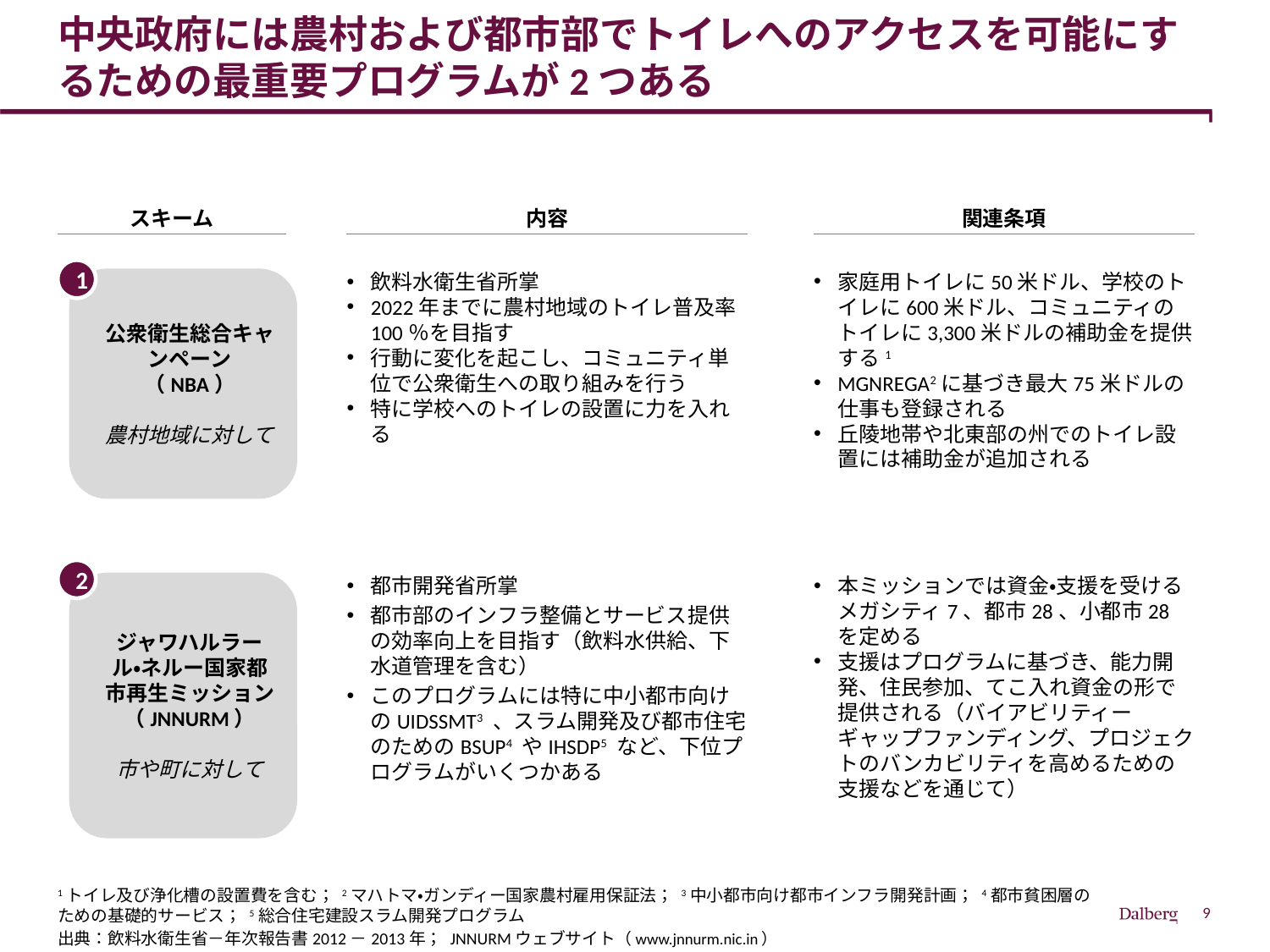

# 中央政府には農村および都市部でトイレへのアクセスを可能にするための最重要プログラムが2つある
スキーム
内容
関連条項
1
公衆衛生総合キャンペーン（NBA）

農村地域に対して
飲料水衛生省所掌
2022年までに農村地域のトイレ普及率100％を目指す
行動に変化を起こし、コミュニティ単位で公衆衛生への取り組みを行う
特に学校へのトイレの設置に力を入れる
家庭用トイレに50米ドル、学校のトイレに600米ドル、コミュニティのトイレに3,300米ドルの補助金を提供する1
MGNREGA2に基づき最大75米ドルの仕事も登録される
丘陵地帯や北東部の州でのトイレ設置には補助金が追加される
2
ジャワハルラール・ネルー国家都市再生ミッション（JNNURM）

市や町に対して
都市開発省所掌
都市部のインフラ整備とサービス提供の効率向上を目指す（飲料水供給、下水道管理を含む）
このプログラムには特に中小都市向けのUIDSSMT3 、スラム開発及び都市住宅のためのBSUP4 やIHSDP5 など、下位プログラムがいくつかある
本ミッションでは資金・支援を受けるメガシティ7、都市28、小都市28を定める
支援はプログラムに基づき、能力開発、住民参加、てこ入れ資金の形で提供される（バイアビリティーギャップファンディング、プロジェクトのバンカビリティを高めるための支援などを通じて）

1トイレ及び浄化槽の設置費を含む； 2マハトマ・ガンディー国家農村雇用保証法； 3中小都市向け都市インフラ開発計画； 4都市貧困層のための基礎的サービス； 5総合住宅建設スラム開発プログラム
出典：飲料水衛生省－年次報告書2012－2013年； JNNURMウェブサイト（www.jnnurm.nic.in）